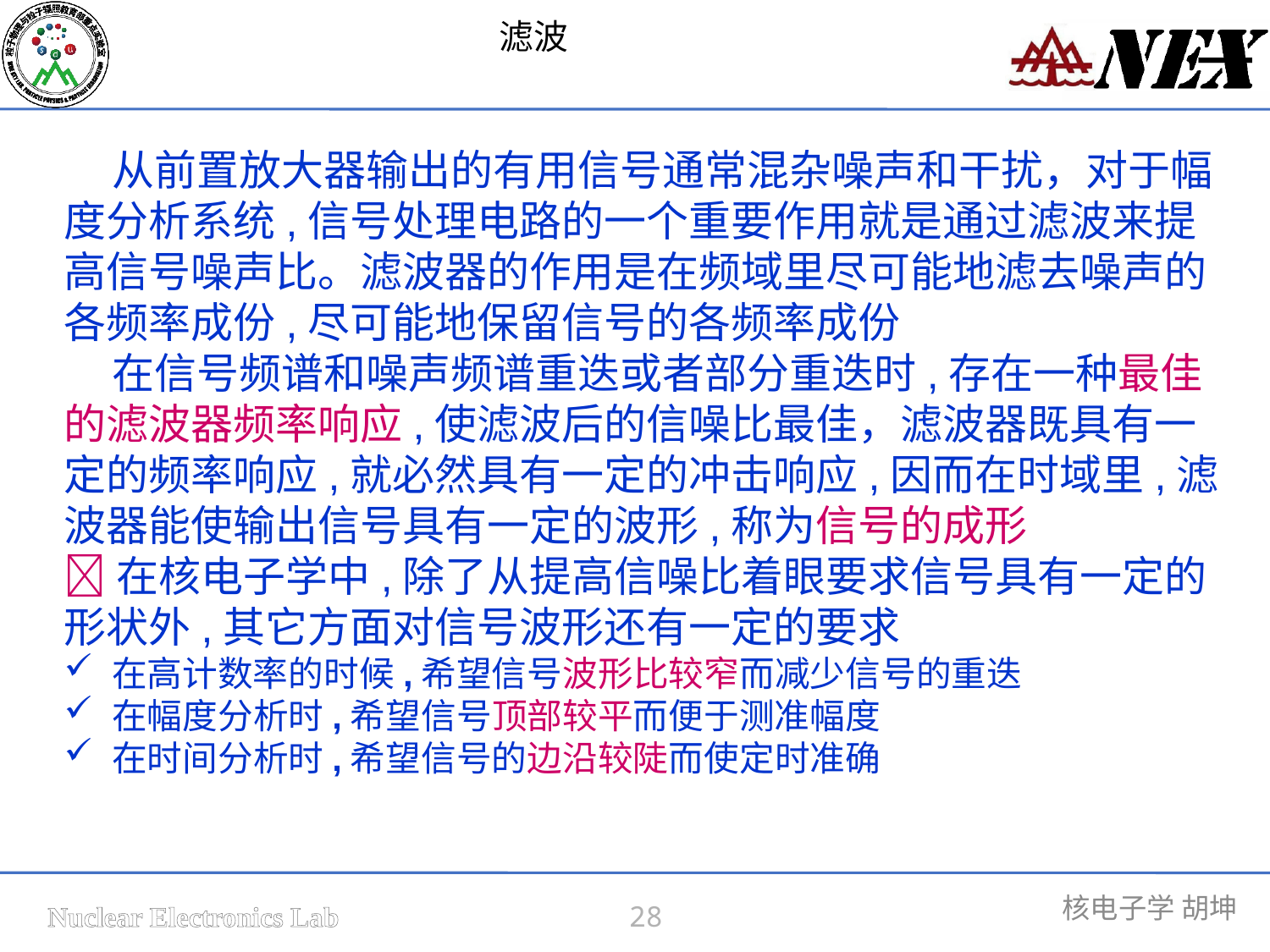

滤波
    从前置放大器输出的有用信号通常混杂噪声和干扰，对于幅度分析系统,信号处理电路的一个重要作用就是通过滤波来提高信号噪声比。滤波器的作用是在频域里尽可能地滤去噪声的各频率成份,尽可能地保留信号的各频率成份
    在信号频谱和噪声频谱重迭或者部分重迭时,存在一种最佳的滤波器频率响应,使滤波后的信噪比最佳，滤波器既具有一定的频率响应,就必然具有一定的冲击响应,因而在时域里,滤波器能使输出信号具有一定的波形,称为信号的成形
􀂙在核电子学中,除了从提高信噪比着眼要求信号具有一定的形状外,其它方面对信号波形还有一定的要求
在高计数率的时候,希望信号波形比较窄而减少信号的重迭
在幅度分析时,希望信号顶部较平而便于测准幅度
在时间分析时,希望信号的边沿较陡而使定时准确
28